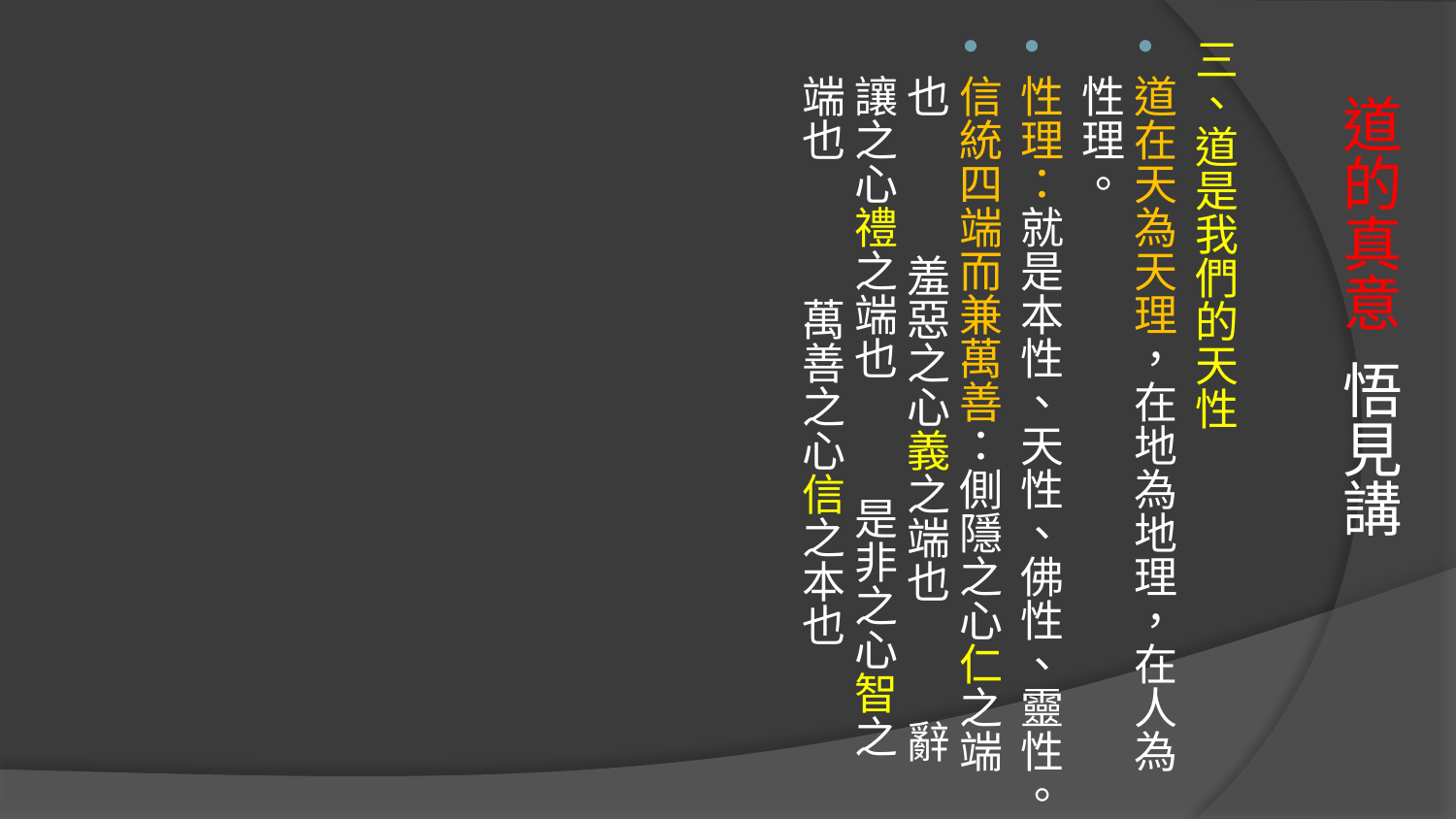

三、道是我們的天性
道在天為天理，在地為地理，在人為性理。
性理：就是本性、天性、佛性、靈性。
信統四端而兼萬善：側隱之心仁之端也              羞惡之心義之端也            辭讓之心禮之端也            是非之心智之端也              萬善之心信之本也

# 道的真意  悟見講